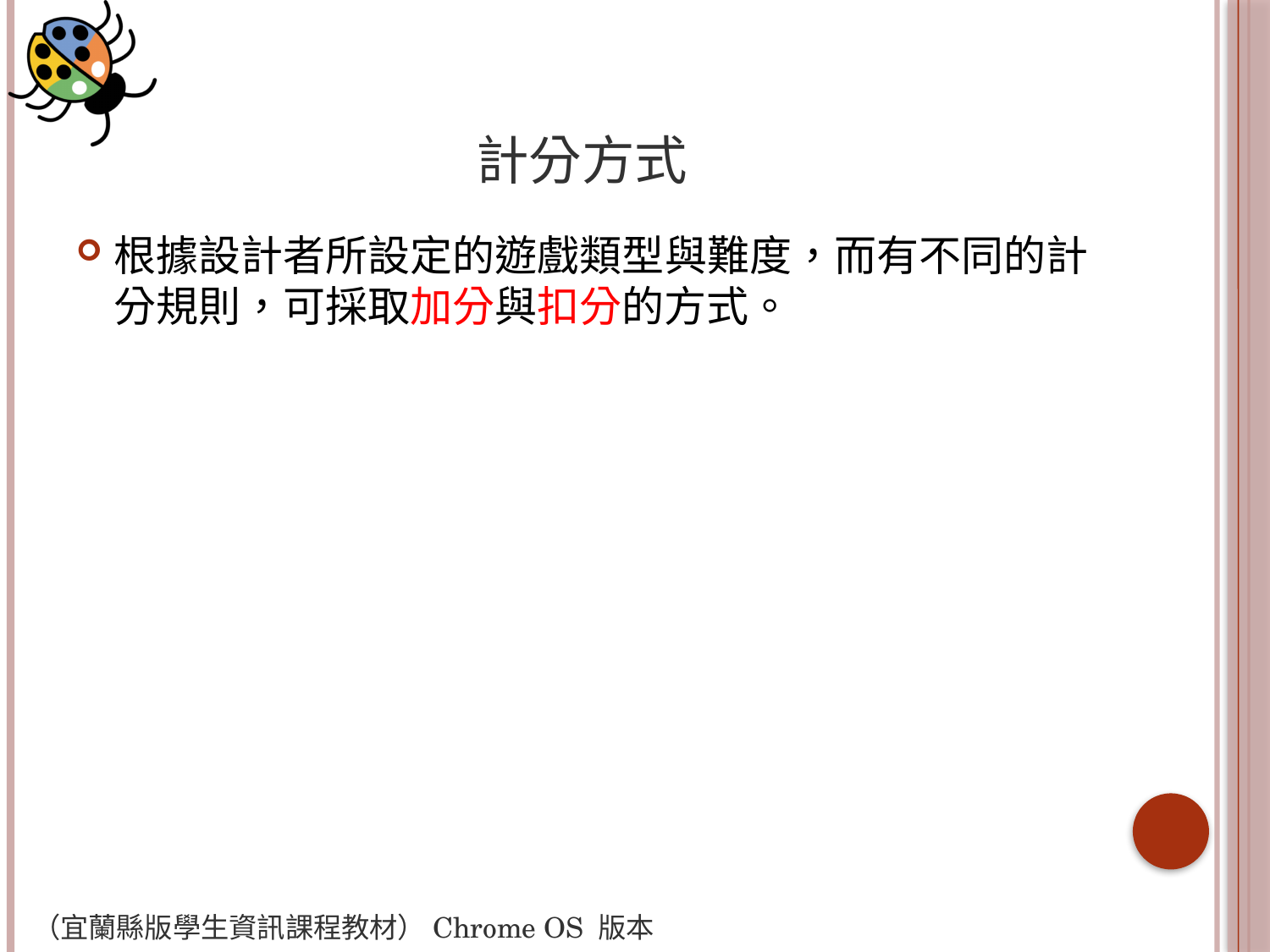

# 計分方式
根據設計者所設定的遊戲類型與難度，而有不同的計分規則，可採取加分與扣分的方式。

（宜蘭縣版學生資訊課程教材）Chrome OS 版本